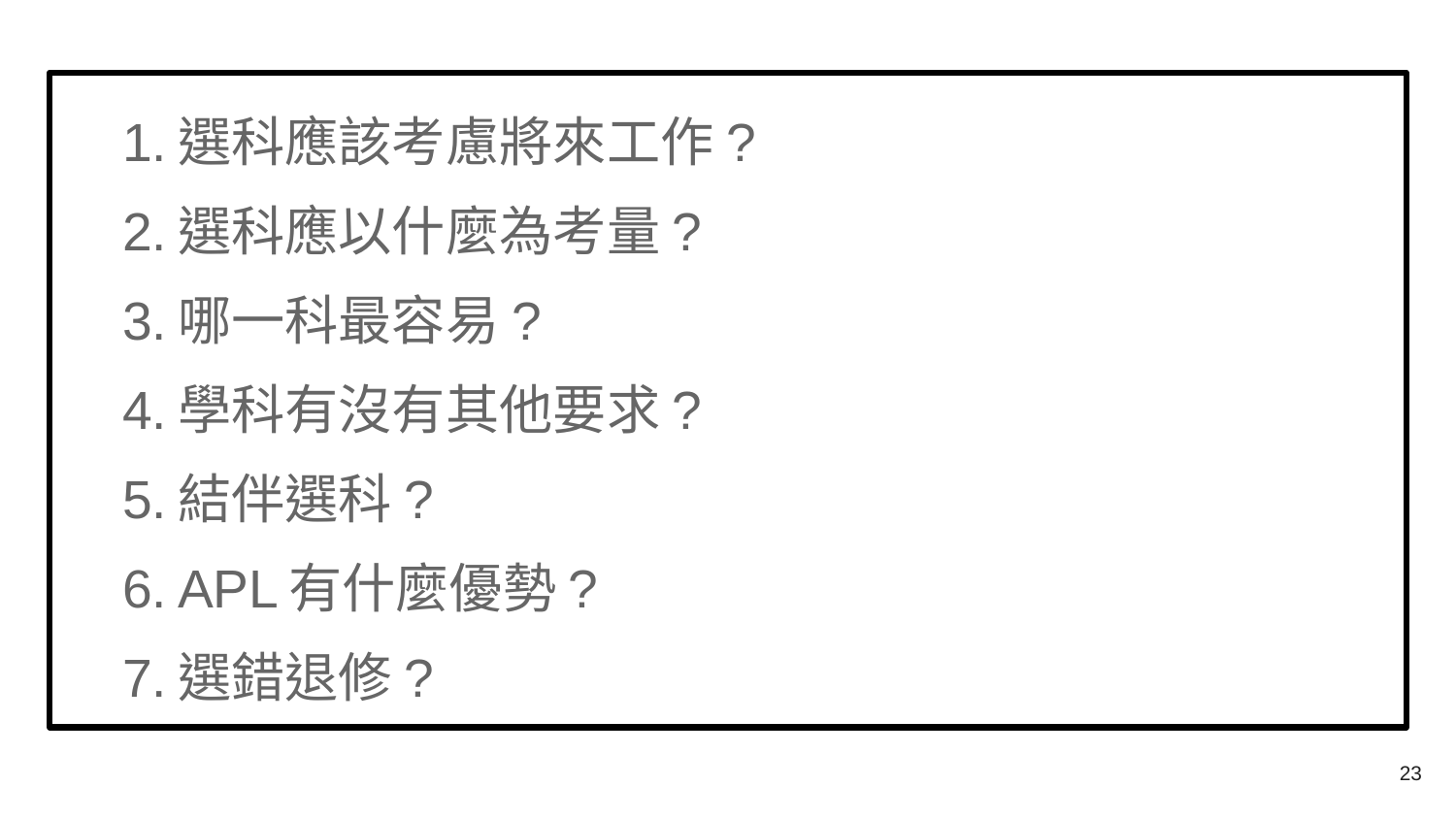

選科應該考慮將來工作?
選科應以什麼為考量?
哪一科最容易?
學科有沒有其他要求?
結伴選科?
APL有什麼優勢?
選錯退修?
23